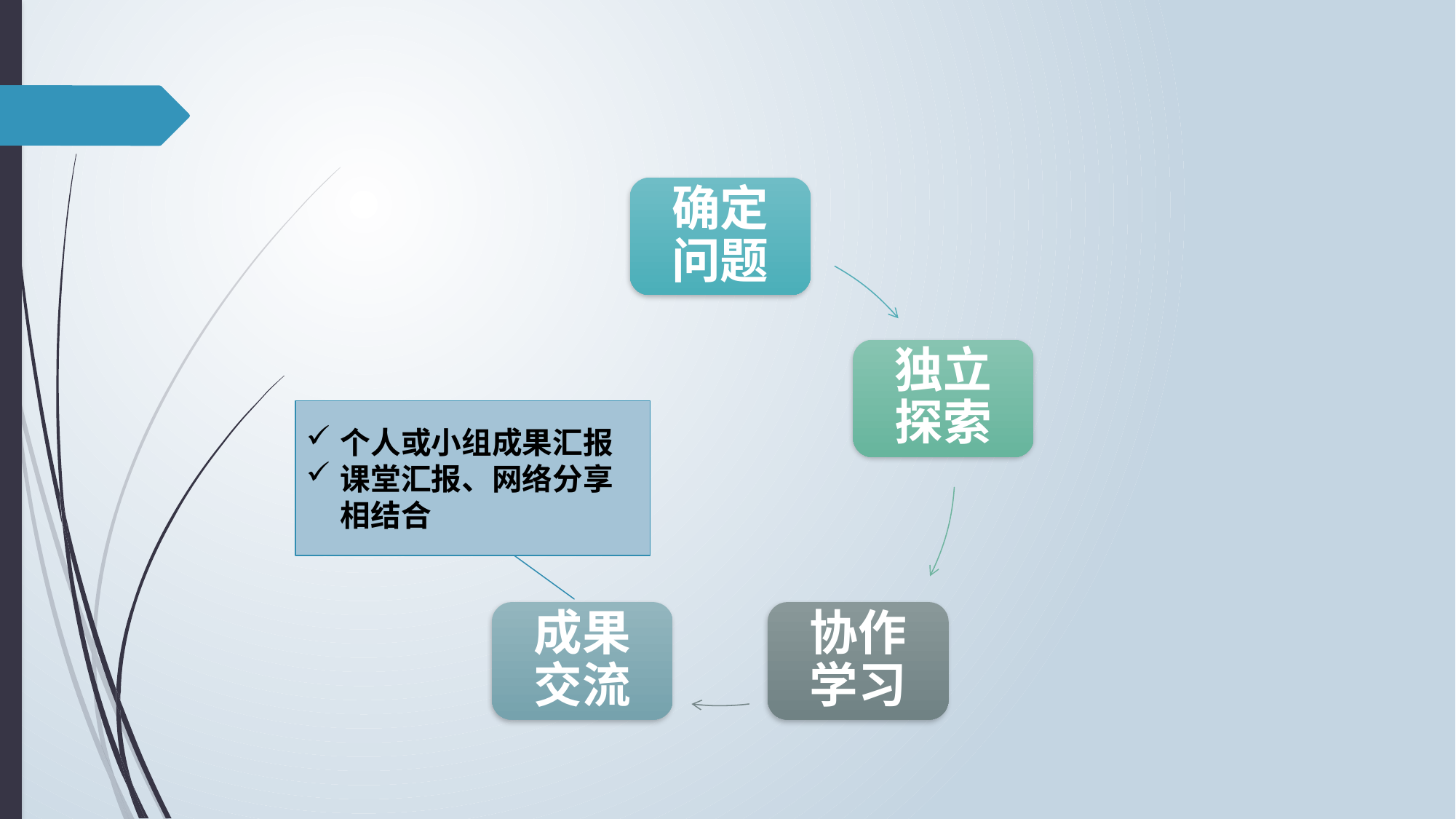

确定问题

独立探索
个人或小组成果汇报
课堂汇报、网络分享相结合
成果交流
协作学习